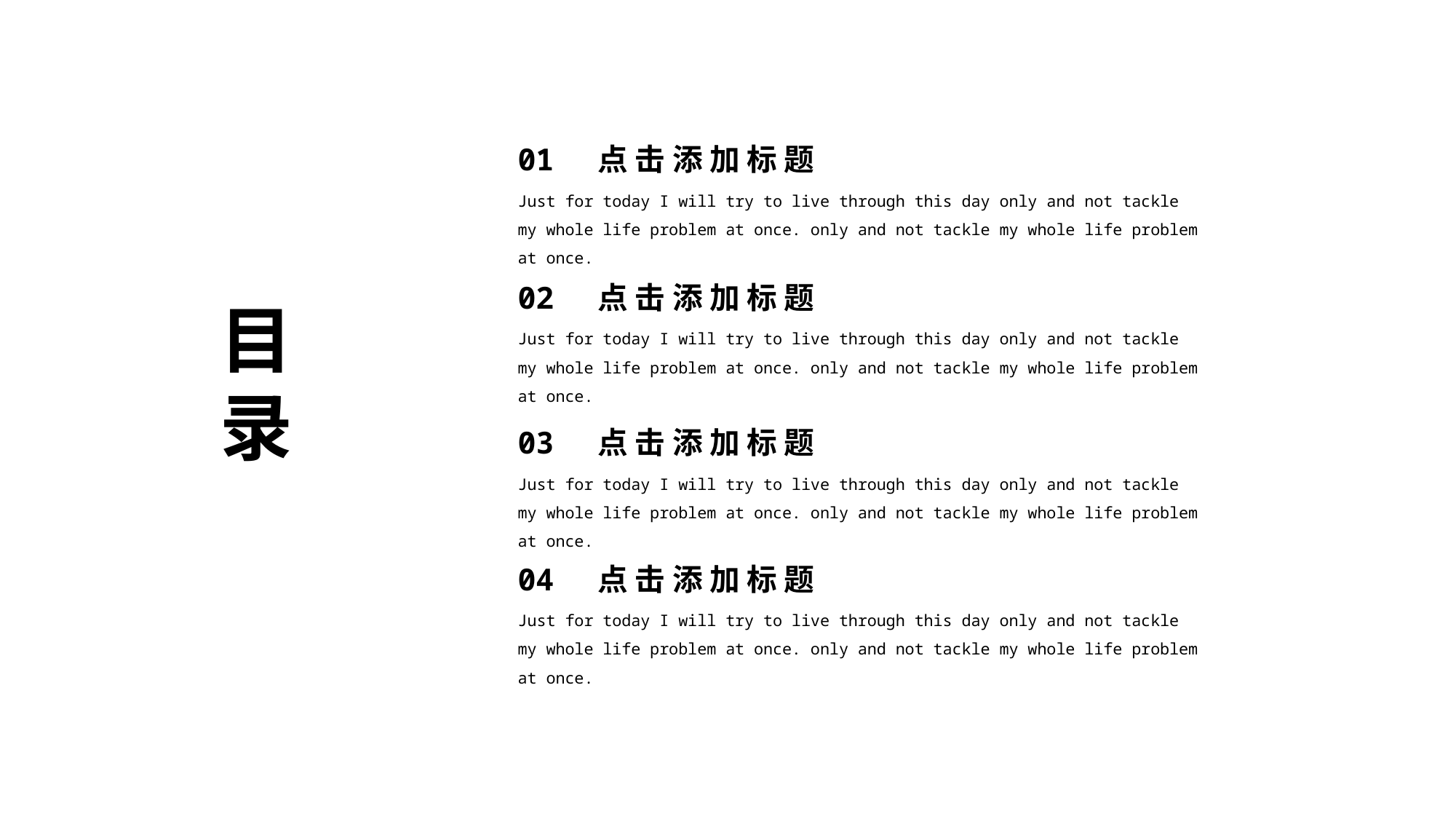

01  点 击 添 加 标 题
Just for today I will try to live through this day only and not tackle my whole life problem at once. only and not tackle my whole life problem at once.
02  点 击 添 加 标 题
目录
Just for today I will try to live through this day only and not tackle my whole life problem at once. only and not tackle my whole life problem at once.
03  点 击 添 加 标 题
Just for today I will try to live through this day only and not tackle my whole life problem at once. only and not tackle my whole life problem at once.
04  点 击 添 加 标 题
Just for today I will try to live through this day only and not tackle my whole life problem at once. only and not tackle my whole life problem at once.